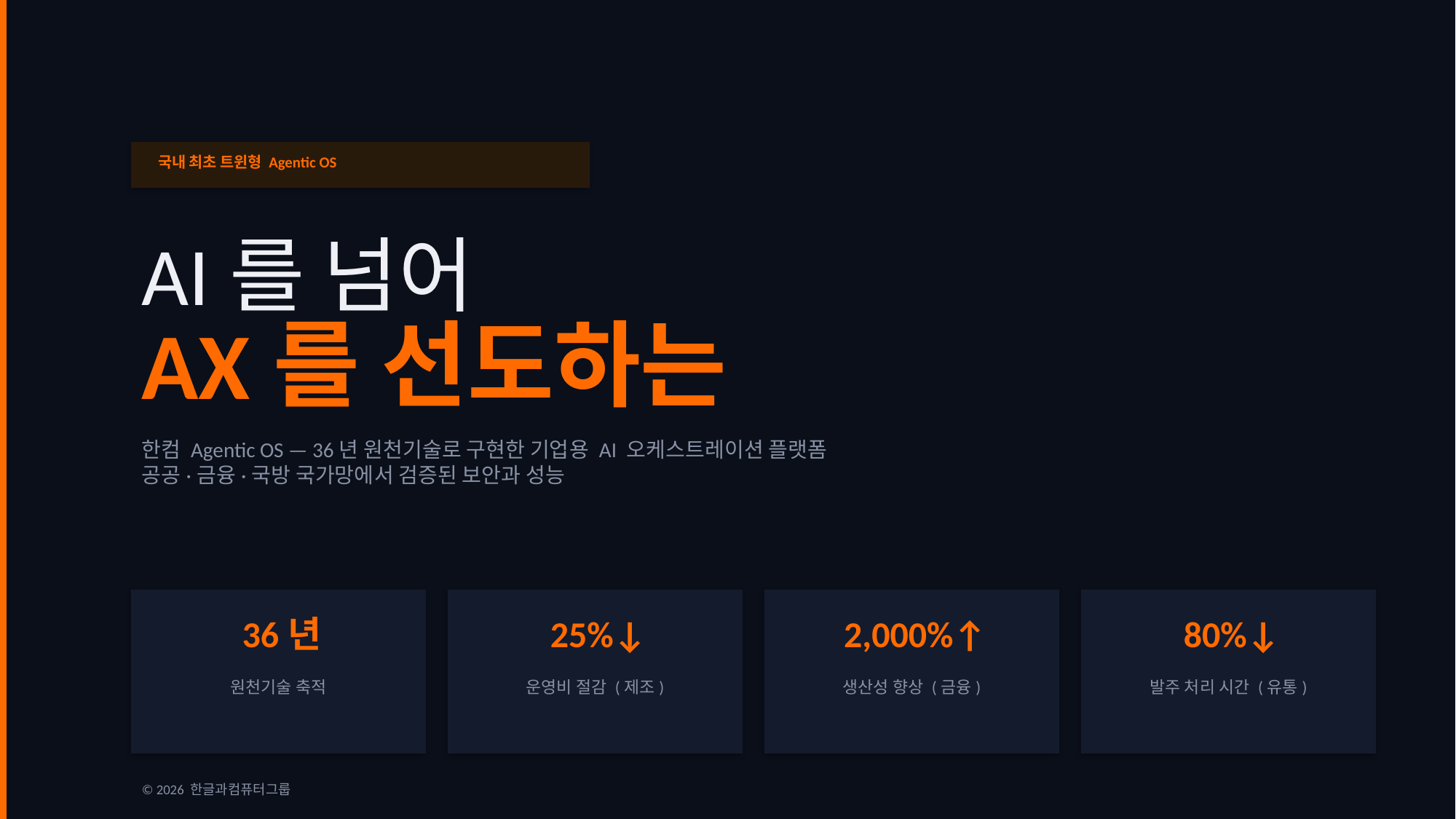

국내 최초 트윈형 Agentic OS
AI를 넘어
AX를 선도하는
한컴 Agentic OS — 36년 원천기술로 구현한 기업용 AI 오케스트레이션 플랫폼
공공·금융·국방 국가망에서 검증된 보안과 성능

36년
25%↓
2,000%↑
80%↓
원천기술 축적
운영비 절감 (제조)
생산성 향상 (금융)
발주 처리 시간 (유통)
© 2026 한글과컴퓨터그룹